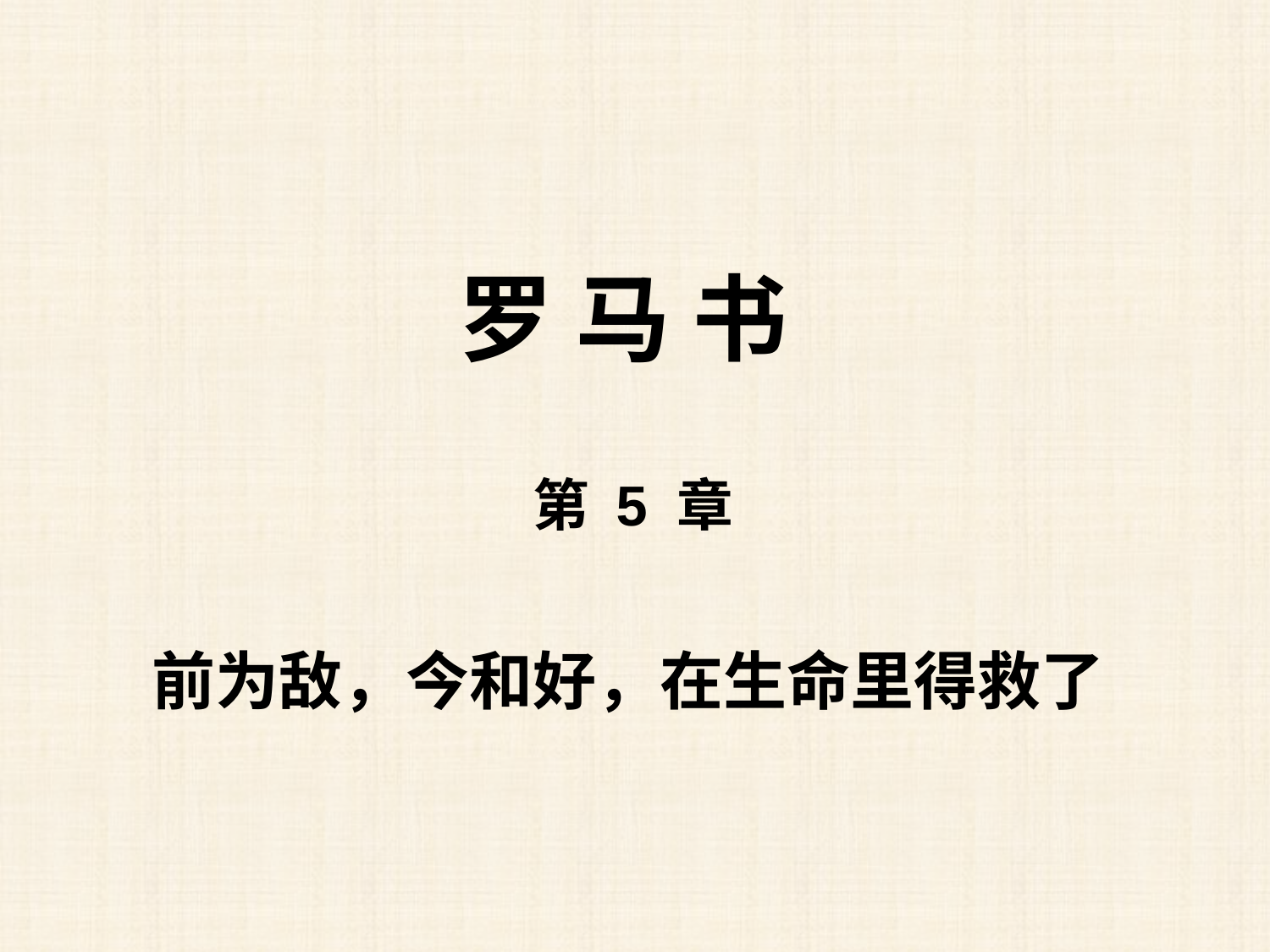

罗 马 书
第 5 章
前为敌，今和好，在生命里得救了